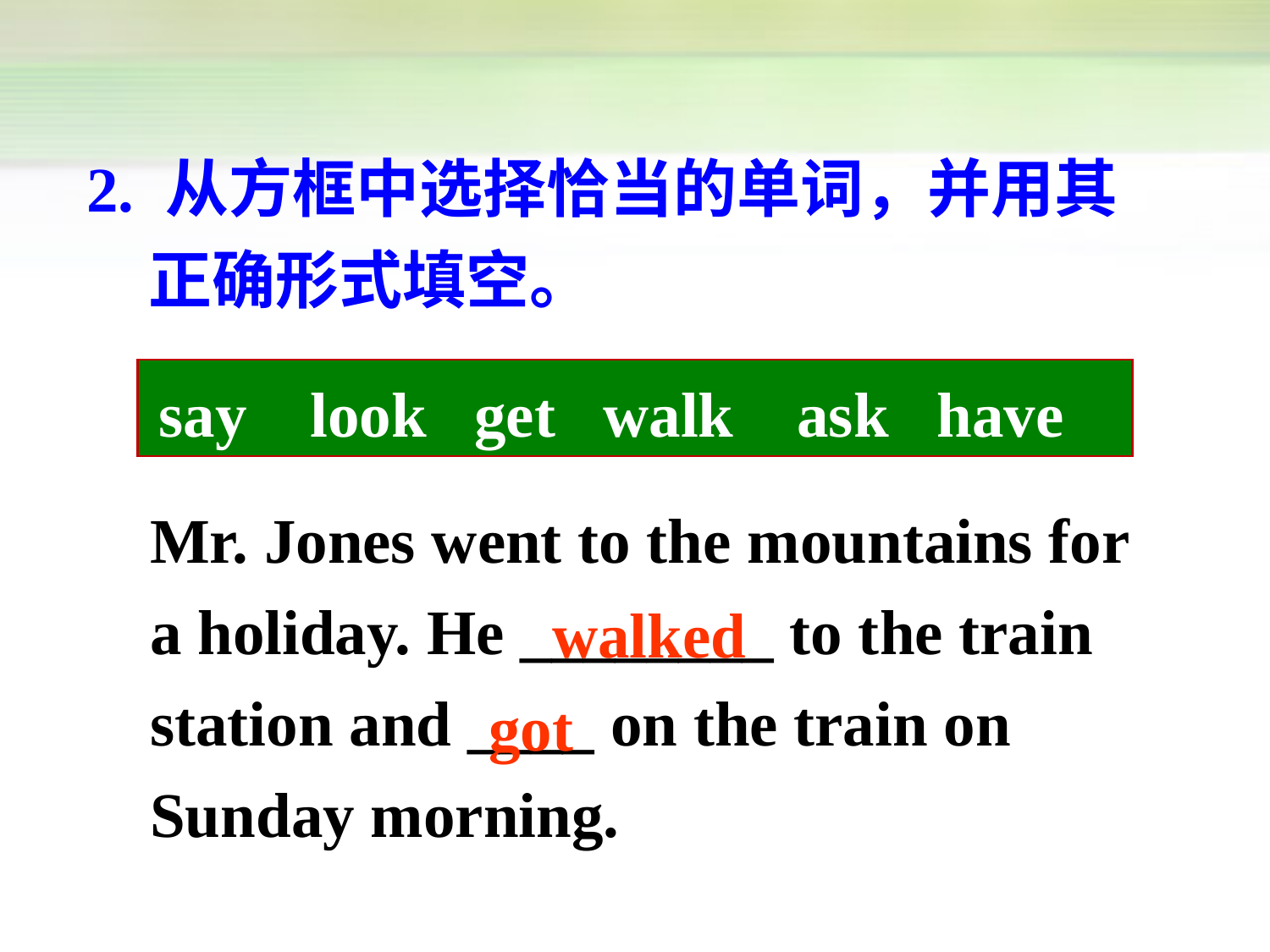

2. 从方框中选择恰当的单词，并用其正确形式填空。
say    look   get   walk    ask   have
Mr. Jones went to the mountains for a holiday. He ________ to the train station and ____ on the train on Sunday morning.
walked
got